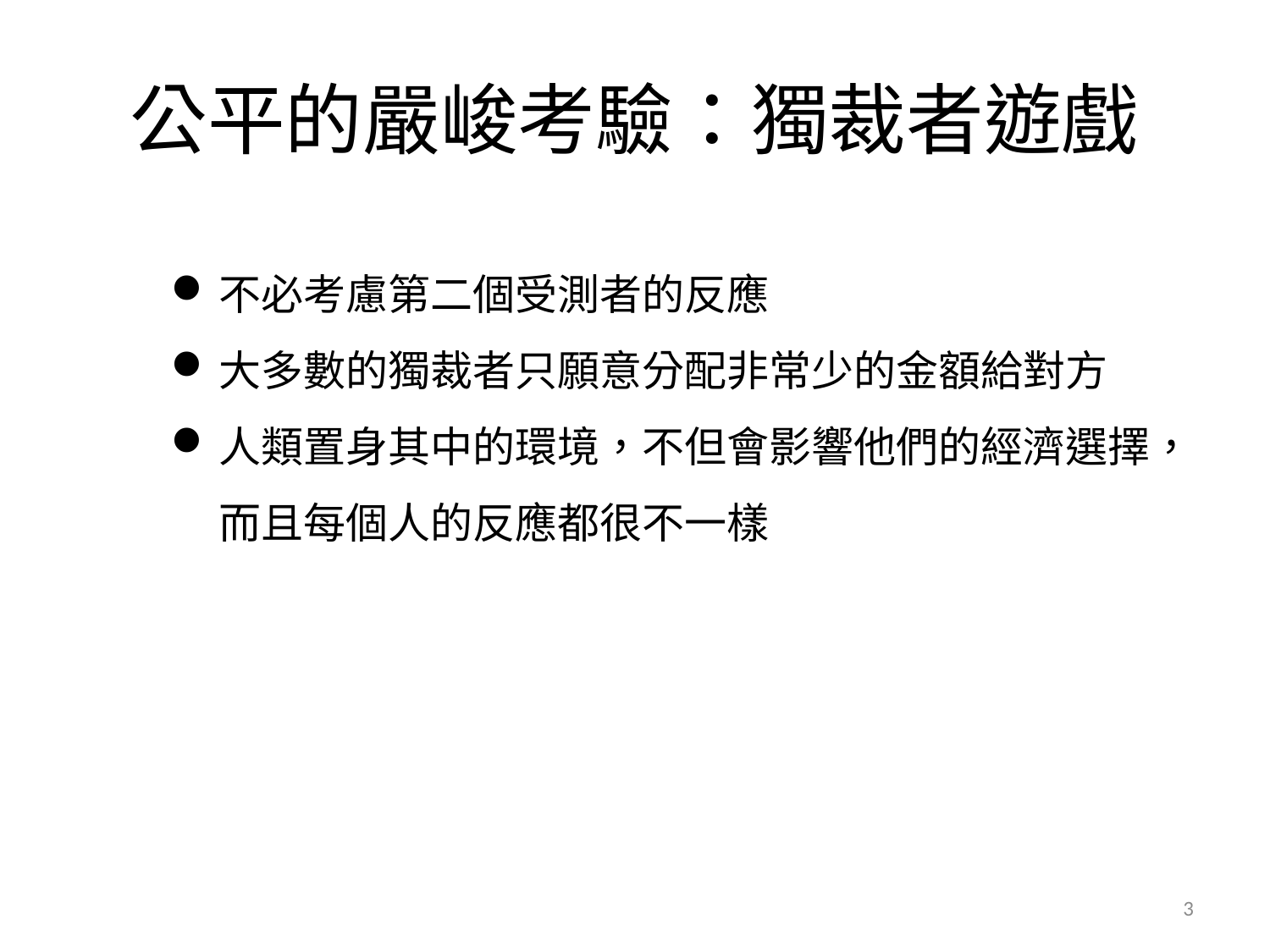

# 公平的嚴峻考驗：獨裁者遊戲

不必考慮第二個受測者的反應
大多數的獨裁者只願意分配非常少的金額給對方
人類置身其中的環境，不但會影響他們的經濟選擇，而且每個人的反應都很不一樣
3